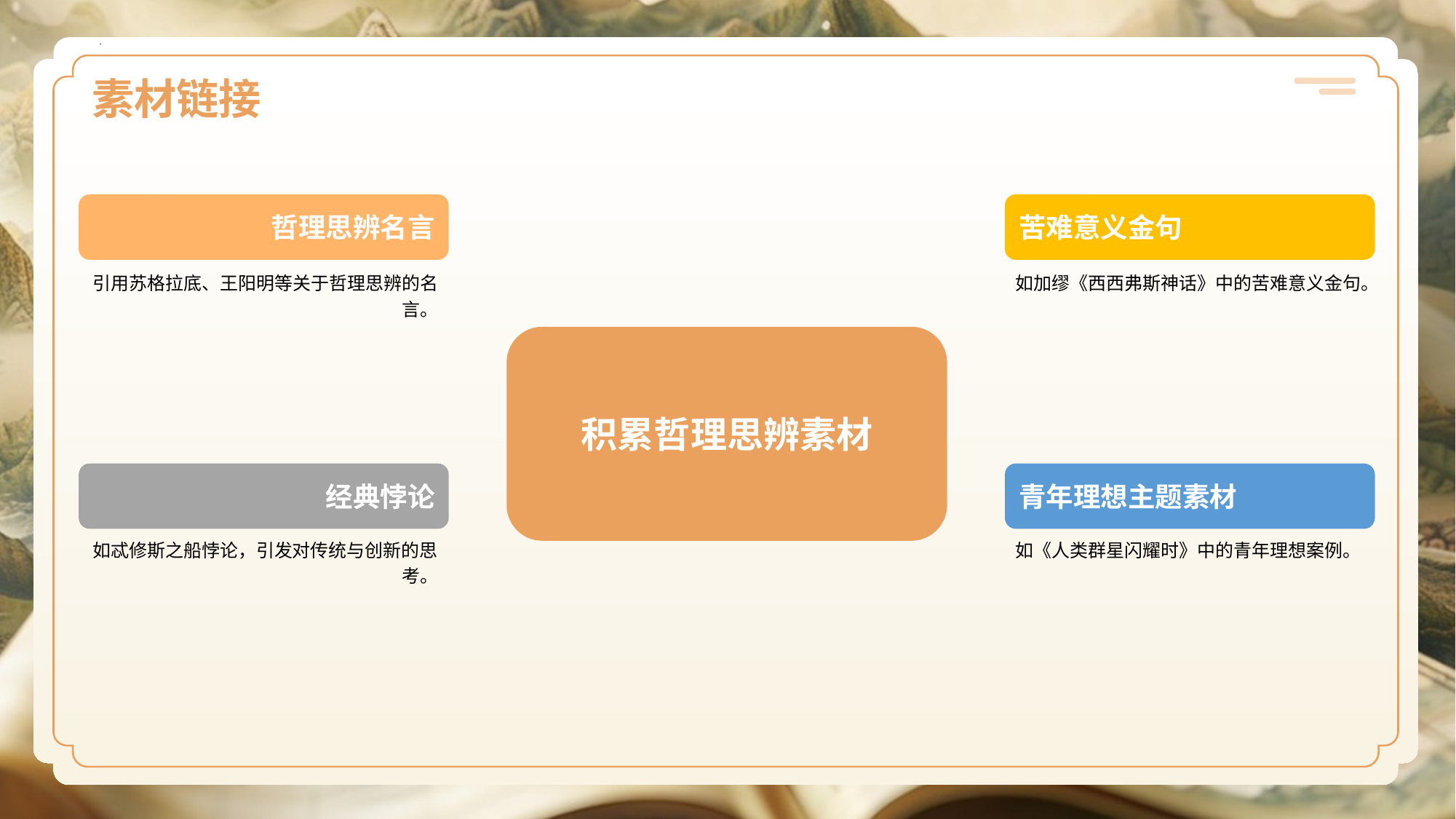

# 素材链接
哲理思辨名言
引用苏格拉底、王阳明等关于哲理思辨的名言。
苦难意义金句
如加缪《西西弗斯神话》中的苦难意义金句。
经典悖论
如忒修斯之船悖论，引发对传统与创新的思考。
青年理想主题素材
如《人类群星闪耀时》中的青年理想案例。
积累哲理思辨素材